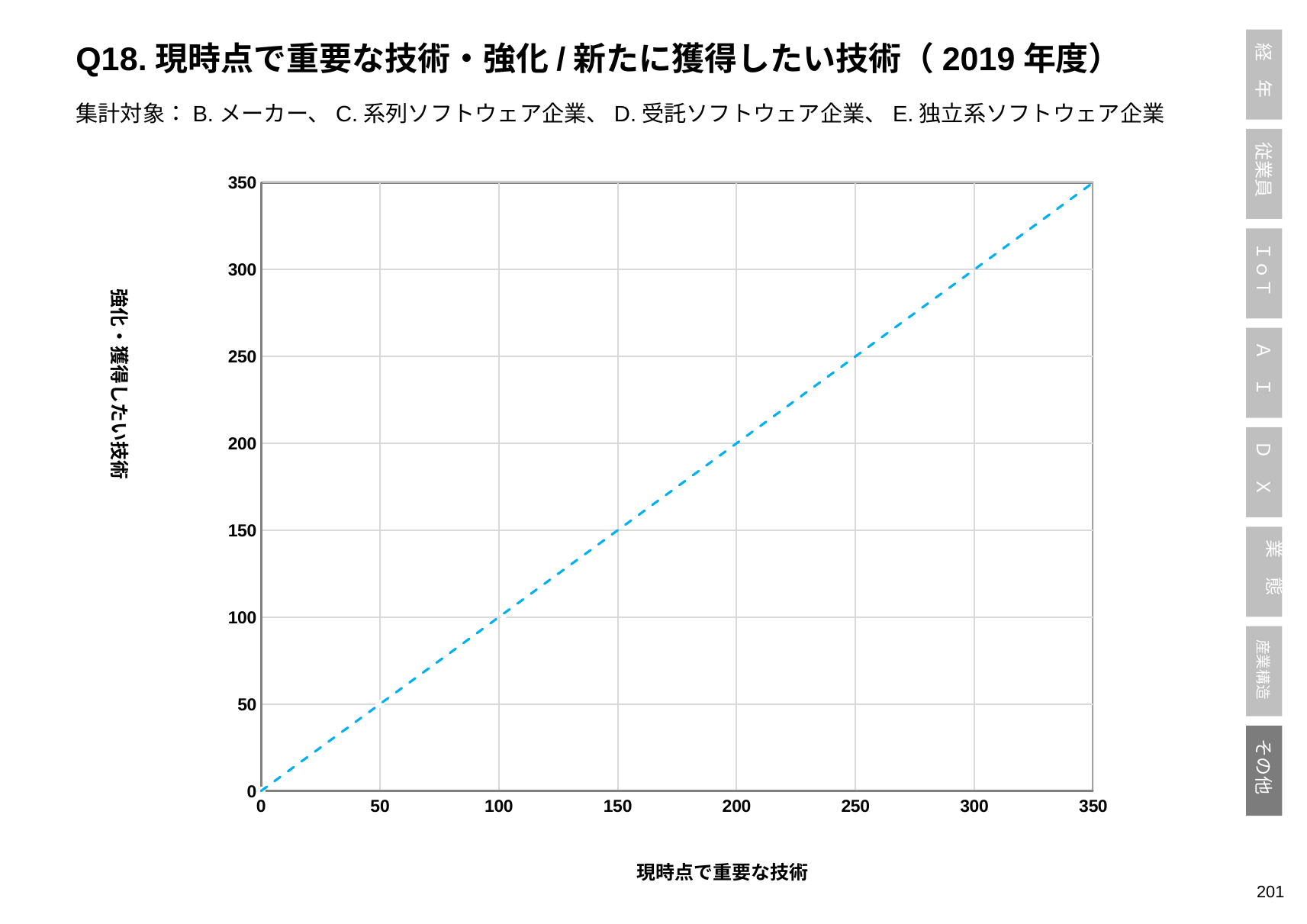

Q18.現時点で重要な技術・強化/新たに獲得したい技術（2019年度）
集計対象：B.メーカー、C.系列ソフトウェア企業、D.受託ソフトウェア企業、E.独立系ソフトウェア企業

### Chart

| Category | デバイス |  |
|---|---|---|
201